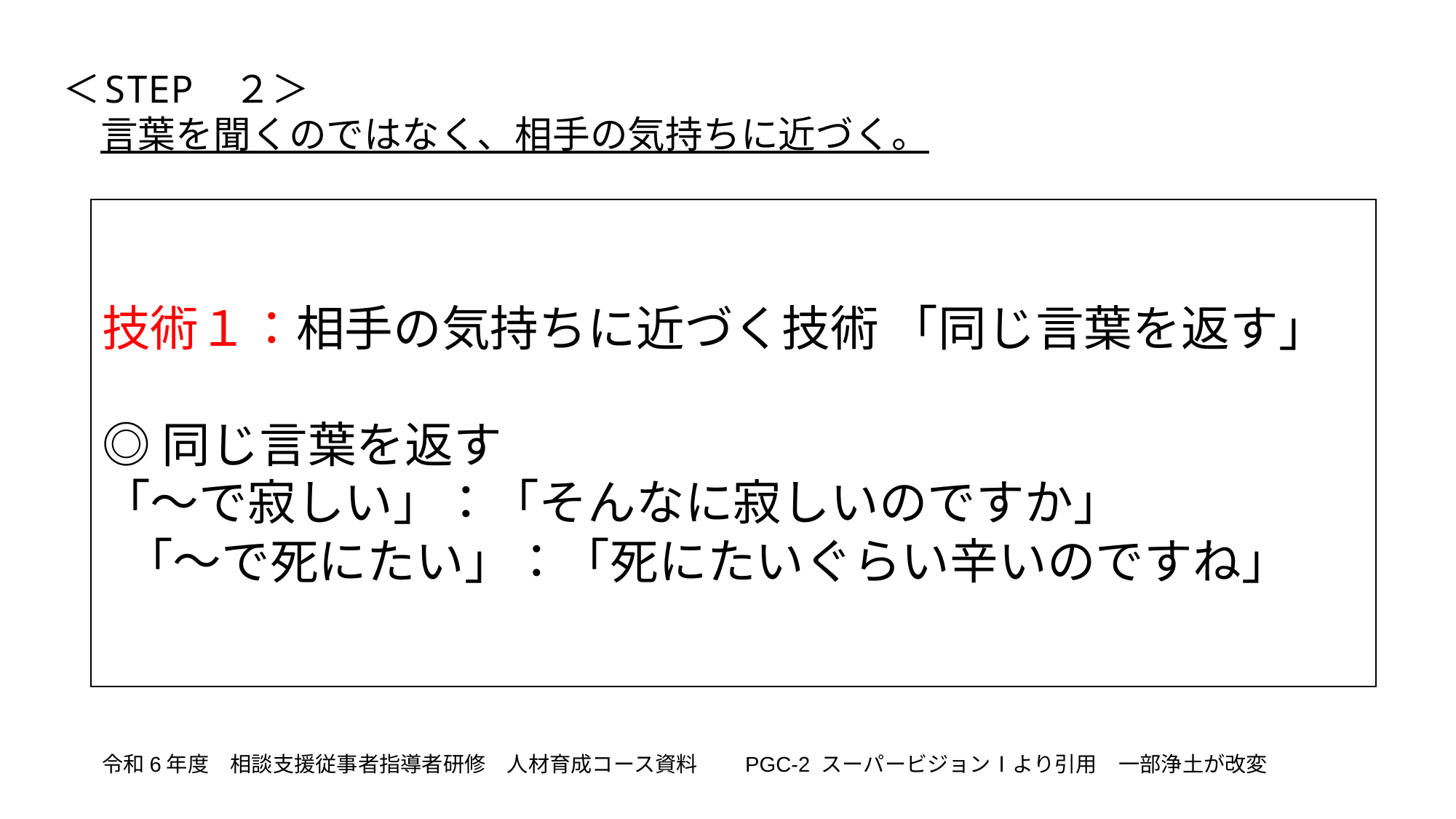

＜STEP　２＞
　言葉を聞くのではなく、相手の気持ちに近づく。
技術１：相手の気持ちに近づく技術 「同じ言葉を返す」

◎同じ言葉を返す
「～で寂しい」：「そんなに寂しいのですか」
 「～で死にたい」：「死にたいぐらい辛いのですね」
令和6年度　相談支援従事者指導者研修　人材育成コース資料　　PGC-2 スーパービジョンⅠより引用　一部浄土が改変